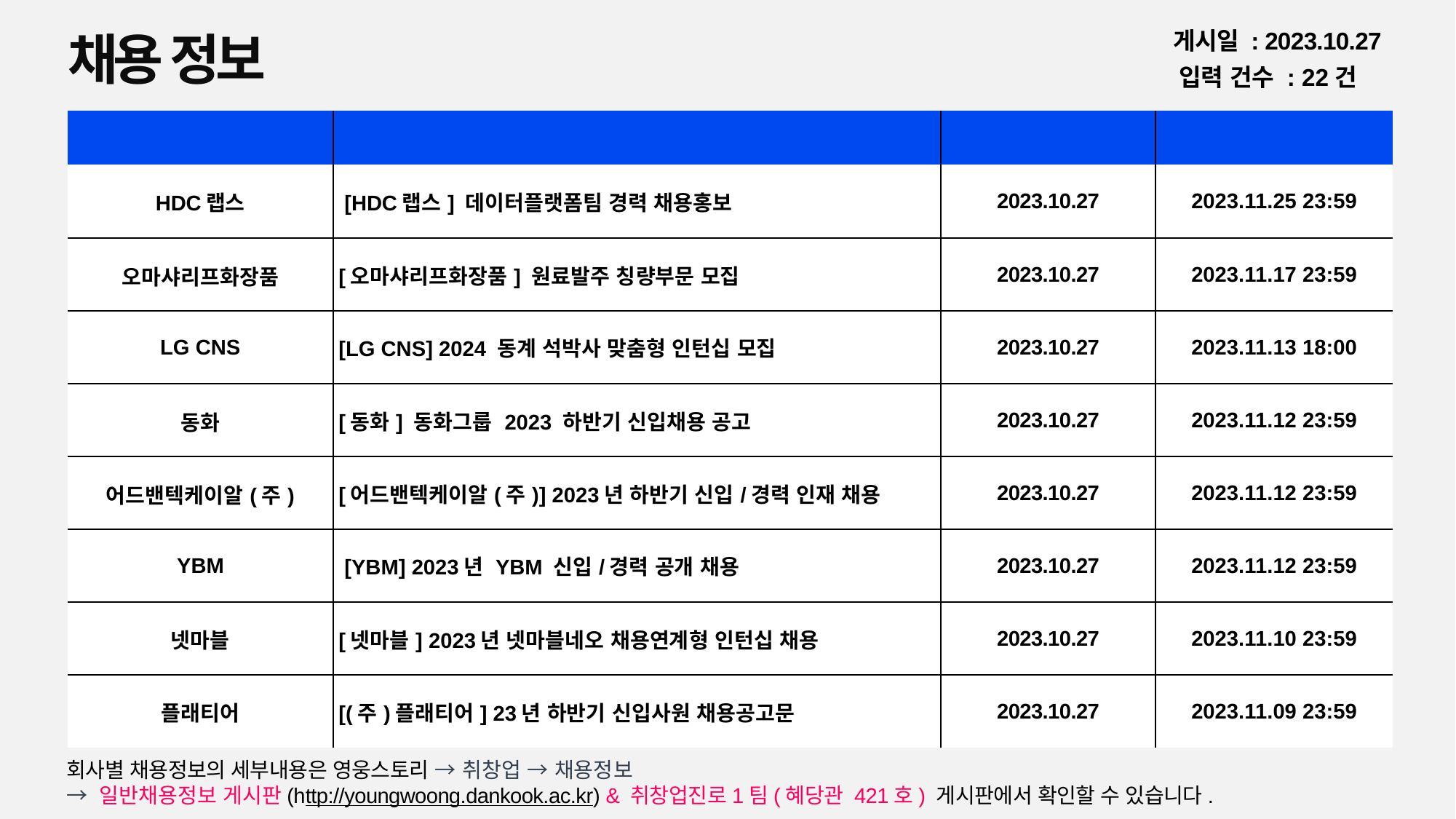

채용 정보
게시일 : 2023.10.27
입력 건수 : 22건
| 회사명 | 공고명 | 등록일 | 마감일 |
| --- | --- | --- | --- |
| HDC랩스 | [HDC랩스] 데이터플랫폼팀 경력 채용홍보 | 2023.10.27 | 2023.11.25 23:59 |
| 오마샤리프화장품 | [오마샤리프화장품] 원료발주 칭량부문 모집 | 2023.10.27 | 2023.11.17 23:59 |
| LG CNS | [LG CNS] 2024 동계 석박사 맞춤형 인턴십 모집 | 2023.10.27 | 2023.11.13 18:00 |
| 동화 | [동화] 동화그룹 2023 하반기 신입채용 공고 | 2023.10.27 | 2023.11.12 23:59 |
| 어드밴텍케이알(주) | [어드밴텍케이알(주)] 2023년 하반기 신입/경력 인재 채용 | 2023.10.27 | 2023.11.12 23:59 |
| YBM | [YBM] 2023년 YBM 신입/경력 공개 채용 | 2023.10.27 | 2023.11.12 23:59 |
| 넷마블 | [넷마블] 2023년 넷마블네오 채용연계형 인턴십 채용 | 2023.10.27 | 2023.11.10 23:59 |
| 플래티어 | [(주)플래티어] 23년 하반기 신입사원 채용공고문 | 2023.10.27 | 2023.11.09 23:59 |
회사별 채용정보의 세부내용은 영웅스토리 → 취창업 → 채용정보
→ 일반채용정보 게시판(http://youngwoong.dankook.ac.kr) & 취창업진로1팀(혜당관 421호) 게시판에서 확인할 수 있습니다.